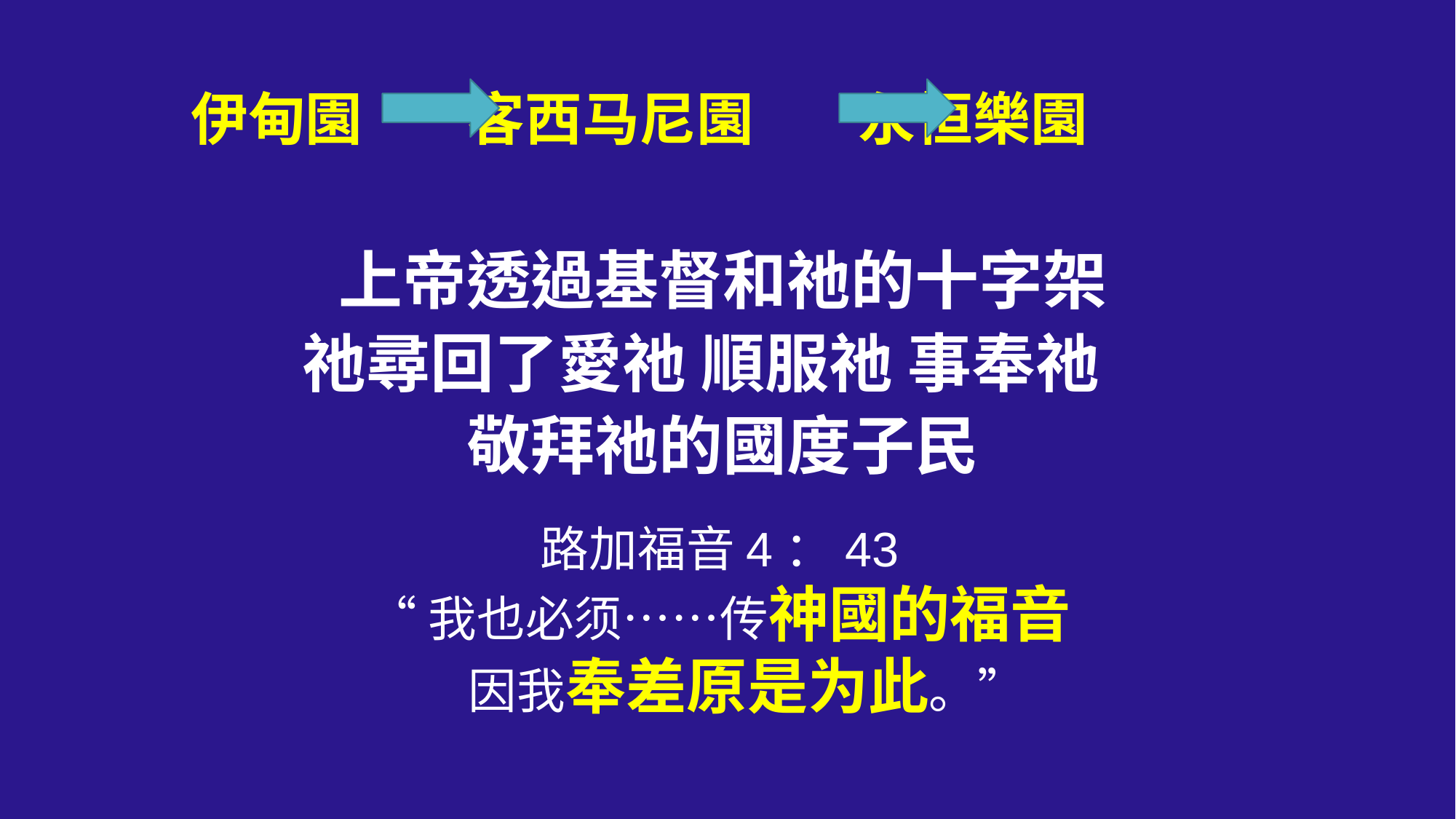

伊甸園        客西马尼園        永恒樂園

上帝透過基督和祂的十字架
祂尋回了愛祂 順服祂 事奉祂
敬拜祂的國度子民

路加福音4：43
“我也必须……传神國的福音
    因我奉差原是为此。”